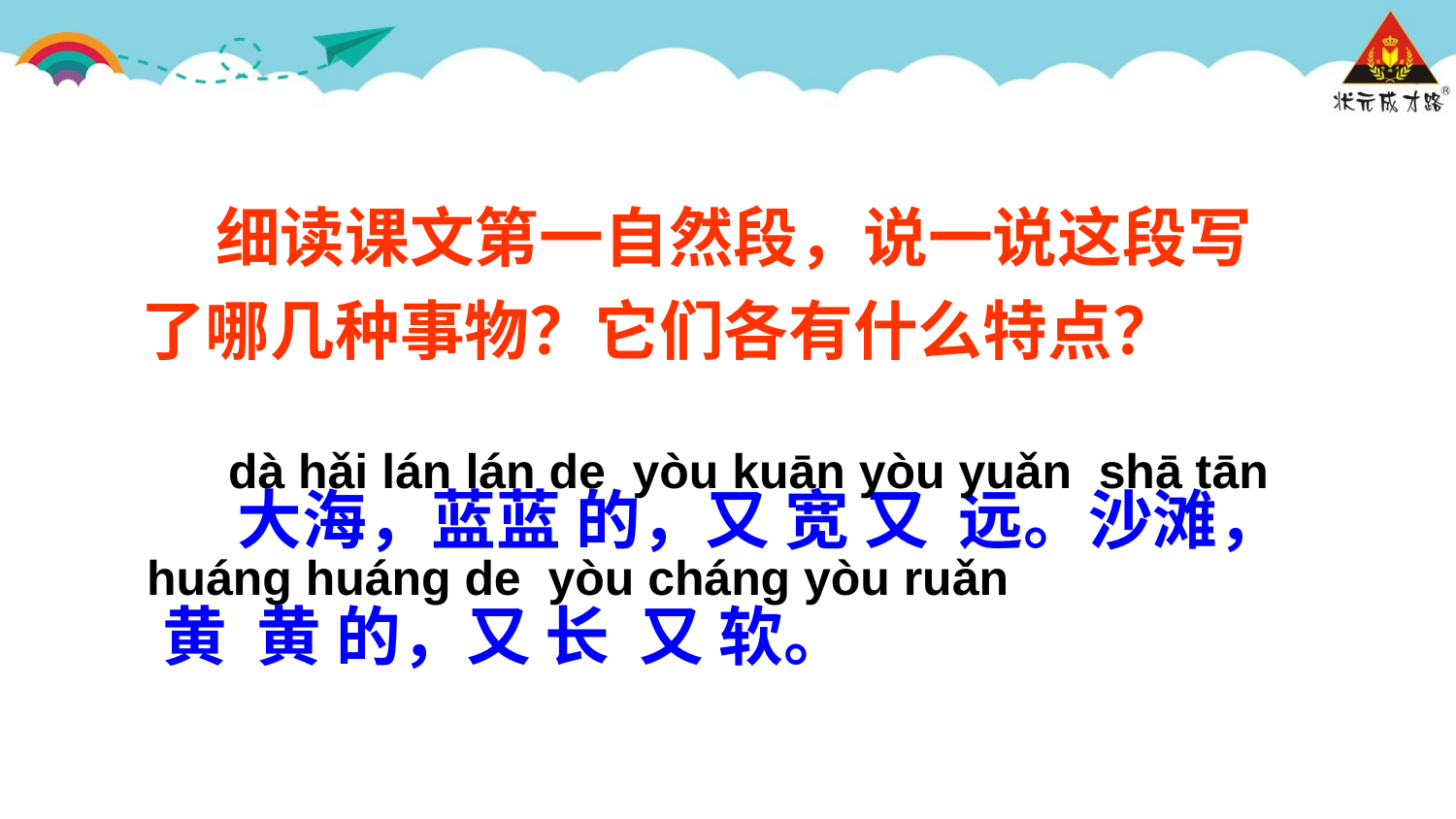

细读课文第一自然段，说一说这段写了哪几种事物？它们各有什么特点？
状元成才路
状元成才路
状元成才路
状元成才路
状元成才路
状元成才路
状元成才路
状元成才路
状元成才路
状元成才路
状元成才路
状元成才路
状元成才路
状元成才路
状元成才路
状元成才路
状元成才路
状元成才路
状元成才路
状元成才路
状元成才路
状元成才路
状元成才路
状元成才路
状元成才路
状元成才路
状元成才路
状元成才路
状元成才路
状元成才路
状元成才路
状元成才路
状元成才路
状元成才路
状元成才路
状元成才路
状元成才路
状元成才路
状元成才路
状元成才路
状元成才路
状元成才路
状元成才路
      dà hǎi lán lán de  yòu kuān yòu yuǎn  shā tān huánɡ huánɡ de  yòu chánɡ yòu ruǎn
    大海，蓝蓝 的，又 宽 又  远。沙滩，黄  黄 的，又 长  又 软。
状元成才路
状元成才路
状元成才路
状元成才路
状元成才路
状元成才路
状元成才路
状元成才路
状元成才路
状元成才路
状元成才路
状元成才路
状元成才路
状元成才路
状元成才路
状元成才路
状元成才路
状元成才路
状元成才路
状元成才路
状元成才路
状元成才路
状元成才路
状元成才路
状元成才路
状元成才路
状元成才路
状元成才路
状元成才路
状元成才路
状元成才路
状元成才路
状元成才路
状元成才路
状元成才路
状元成才路
状元成才路
状元成才路
状元成才路
状元成才路
状元成才路
状元成才路
状元成才路
状元成才路
状元成才路
状元成才路
状元成才路
状元成才路
状元成才路
状元成才路
状元成才路
状元成才路
状元成才路
状元成才路
状元成才路
状元成才路
状元成才路